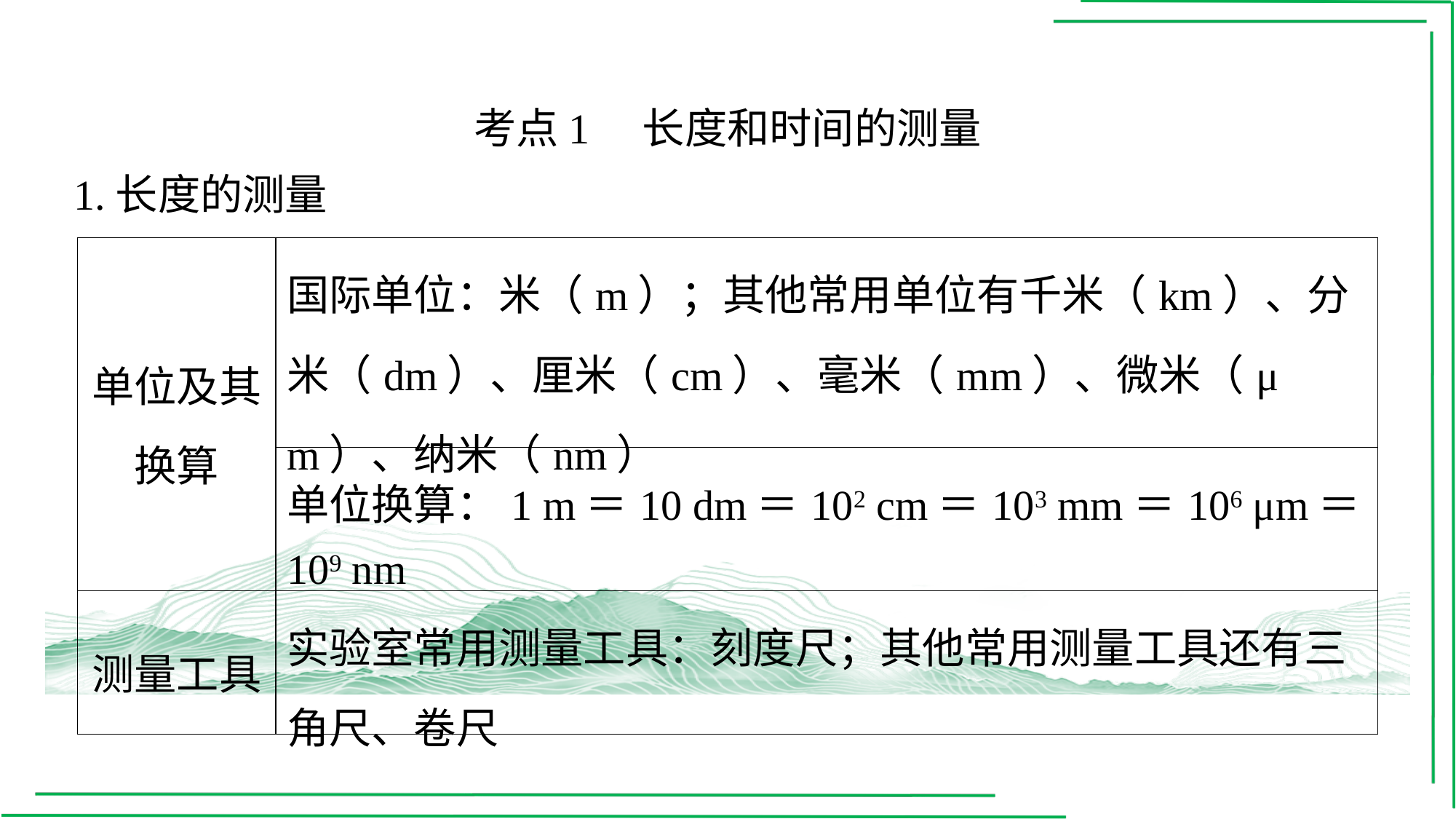

考点1　长度和时间的测量
1.长度的测量
| 单位及其 换算 | 国际单位：米（m）；其他常用单位有千米（km）、分米（dm）、厘米（cm）、毫米（mm）、微米（μm）、纳米（nm） |
| --- | --- |
|  | 单位换算：1 m＝10 dm＝102 cm＝103 mm＝106 μm＝109 nm |
| 测量工具 | 实验室常用测量工具：刻度尺；其他常用测量工具还有三角尺、卷尺 |